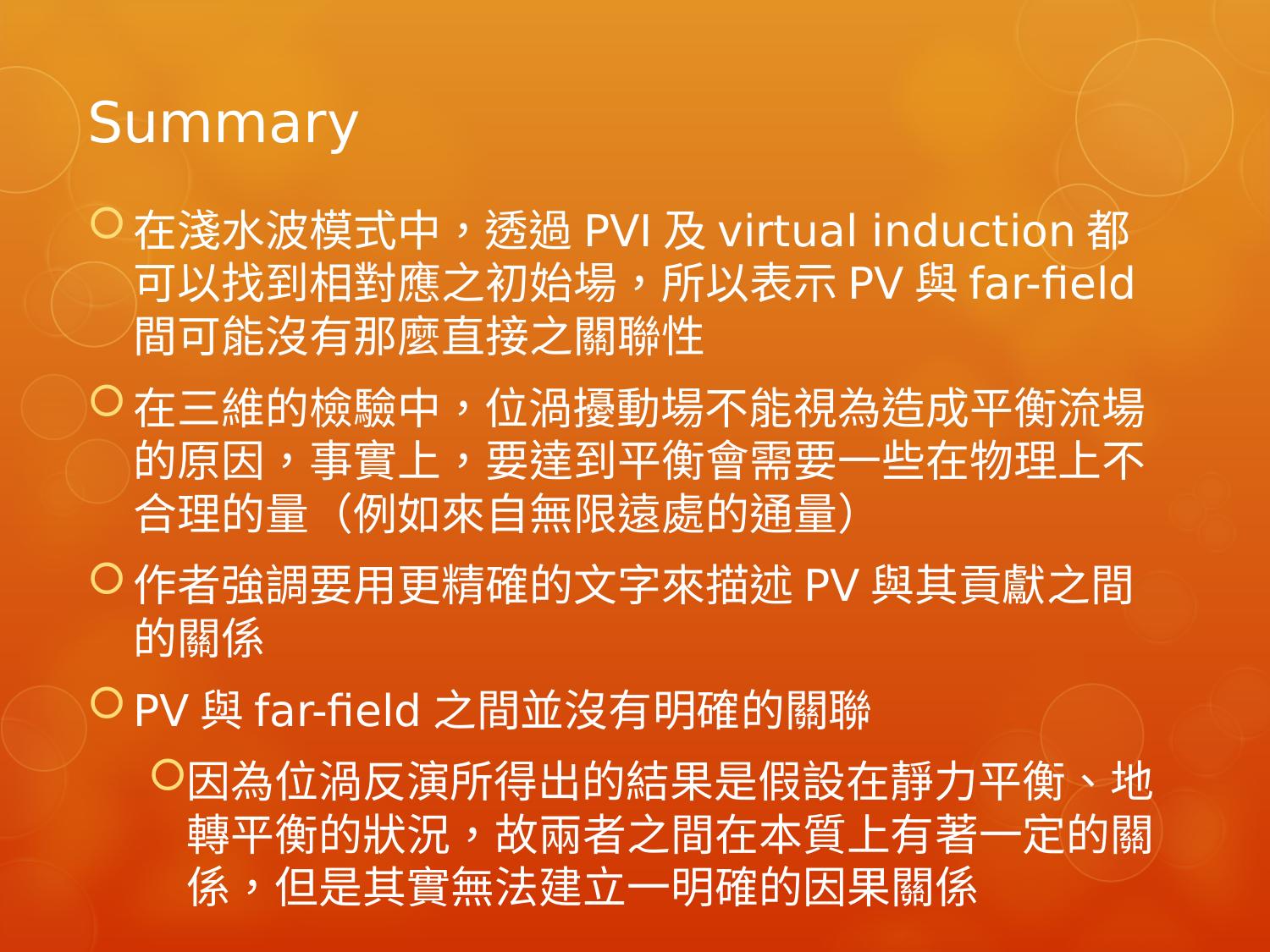

# Summary
在淺水波模式中，透過PVI及virtual induction都可以找到相對應之初始場，所以表示PV與far-field間可能沒有那麼直接之關聯性
在三維的檢驗中，位渦擾動場不能視為造成平衡流場的原因，事實上，要達到平衡會需要一些在物理上不合理的量（例如來自無限遠處的通量）
作者強調要用更精確的文字來描述PV與其貢獻之間的關係
PV與far-field之間並沒有明確的關聯
因為位渦反演所得出的結果是假設在靜力平衡、地轉平衡的狀況，故兩者之間在本質上有著一定的關係，但是其實無法建立一明確的因果關係